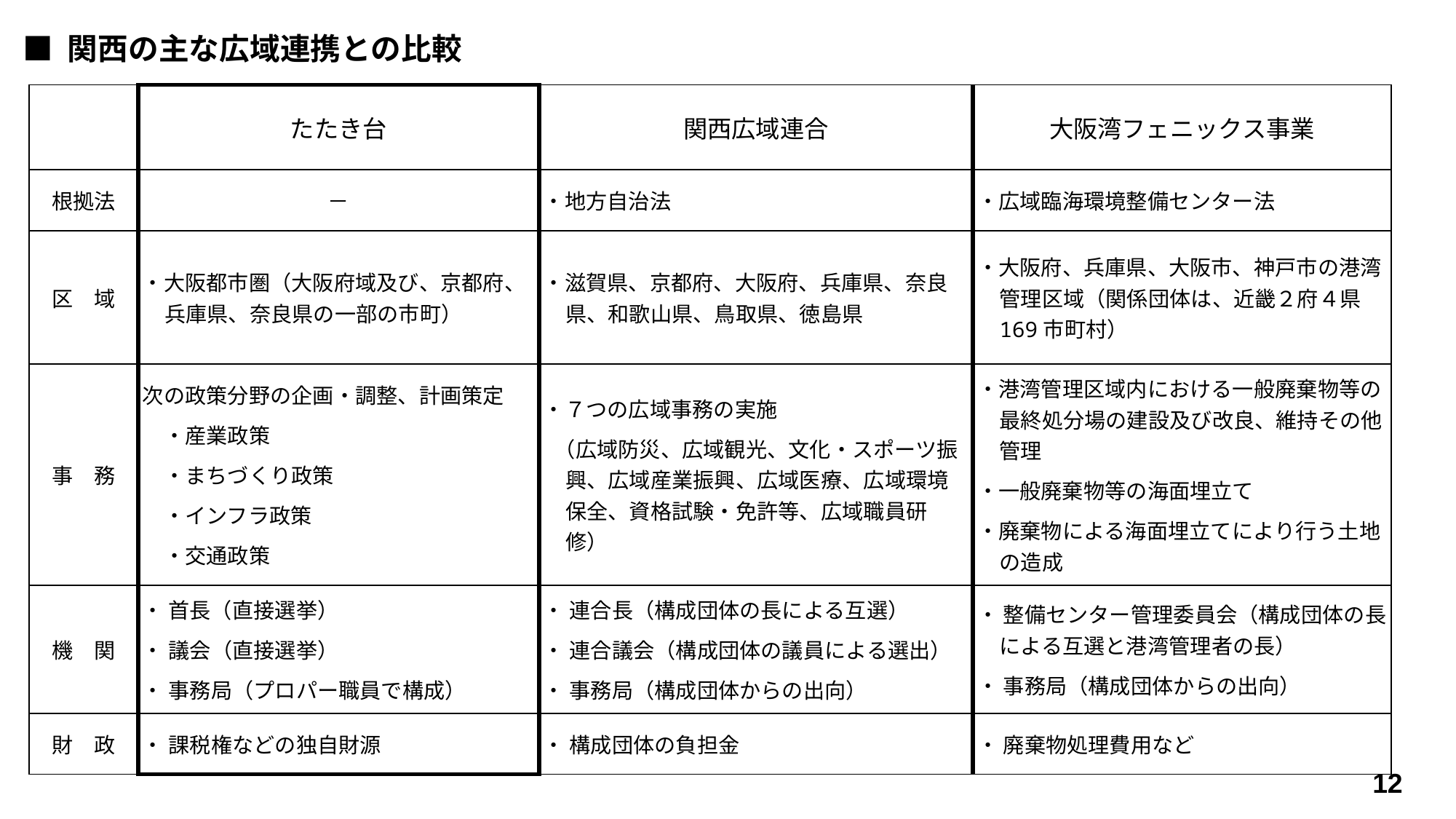

■ 関西の主な広域連携との比較
|  | たたき台 | 関西広域連合 | 大阪湾フェニックス事業 |
| --- | --- | --- | --- |
| 根拠法 | － | ・地方自治法 | ・広域臨海環境整備センター法 |
| 区　域 | ・大阪都市圏（大阪府域及び、京都府、兵庫県、奈良県の一部の市町） | ・滋賀県、京都府、大阪府、兵庫県、奈良県、和歌山県、鳥取県、徳島県 | ・大阪府、兵庫県、大阪市、神戸市の港湾管理区域（関係団体は、近畿２府４県169市町村） |
| 事　務 | 次の政策分野の企画・調整、計画策定 　・産業政策 　・まちづくり政策 　・インフラ政策 　・交通政策 | ・７つの広域事務の実施 （広域防災、広域観光、文化・スポーツ振興、広域産業振興、広域医療、広域環境保全、資格試験・免許等、広域職員研修） | ・港湾管理区域内における一般廃棄物等の最終処分場の建設及び改良、維持その他管理 ・一般廃棄物等の海面埋立て ・廃棄物による海面埋立てにより行う土地の造成 |
| 機　関 | ・ 首長（直接選挙） ・ 議会（直接選挙） ・ 事務局（プロパー職員で構成） | ・ 連合長（構成団体の長による互選） ・ 連合議会（構成団体の議員による選出） ・ 事務局（構成団体からの出向） | ・ 整備センター管理委員会（構成団体の長による互選と港湾管理者の長） ・ 事務局（構成団体からの出向） |
| 財　政 | ・ 課税権などの独自財源 | ・ 構成団体の負担金 | ・ 廃棄物処理費用など |
12